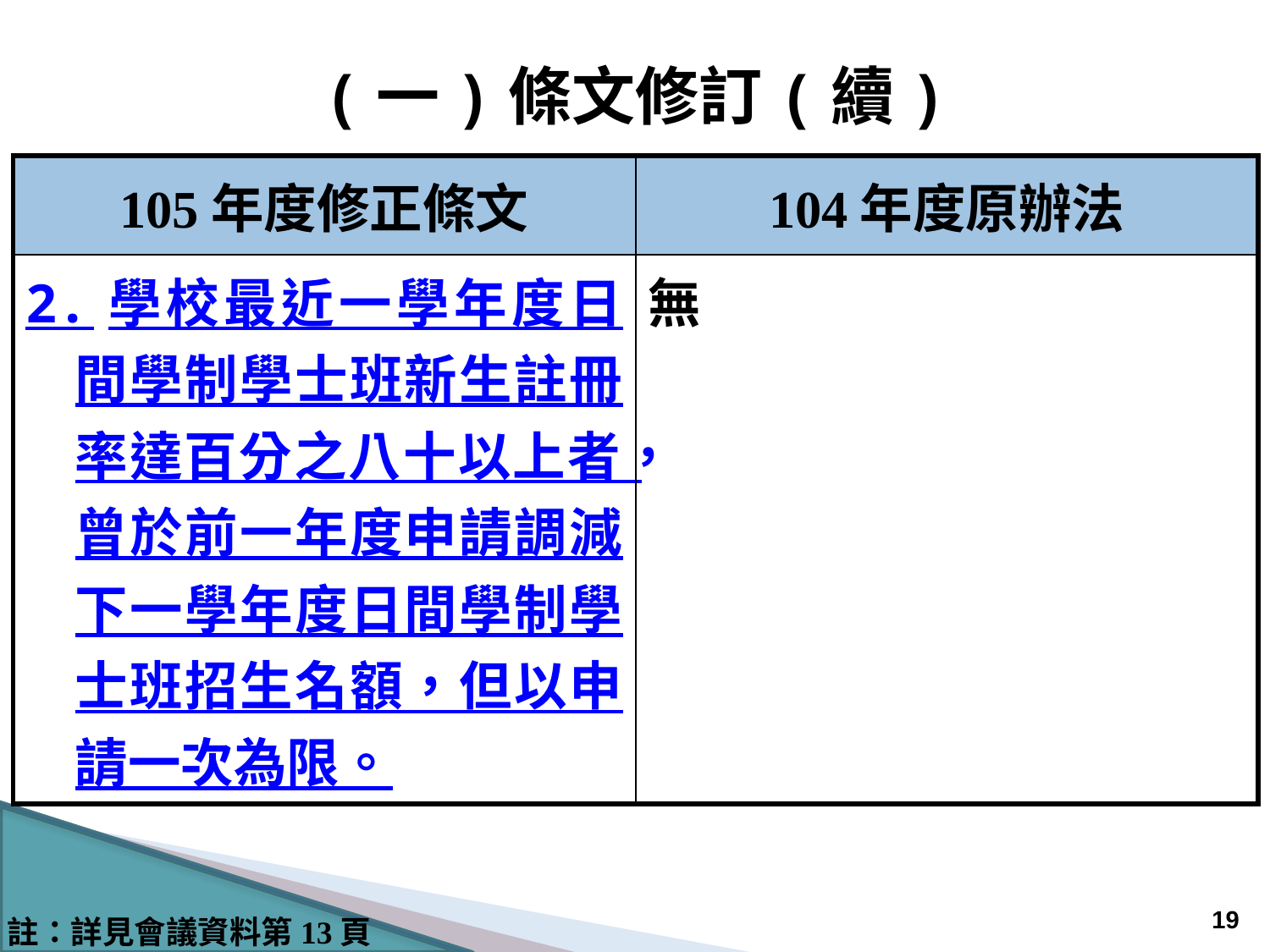

(一)條文修訂(續)
| 105年度修正條文 | 104年度原辦法 |
| --- | --- |
| 2.學校最近一學年度日間學制學士班新生註冊率達百分之八十以上者，曾於前一年度申請調減下一學年度日間學制學士班招生名額，但以申請一次為限。 | 無 |
19
註：詳見會議資料第13頁